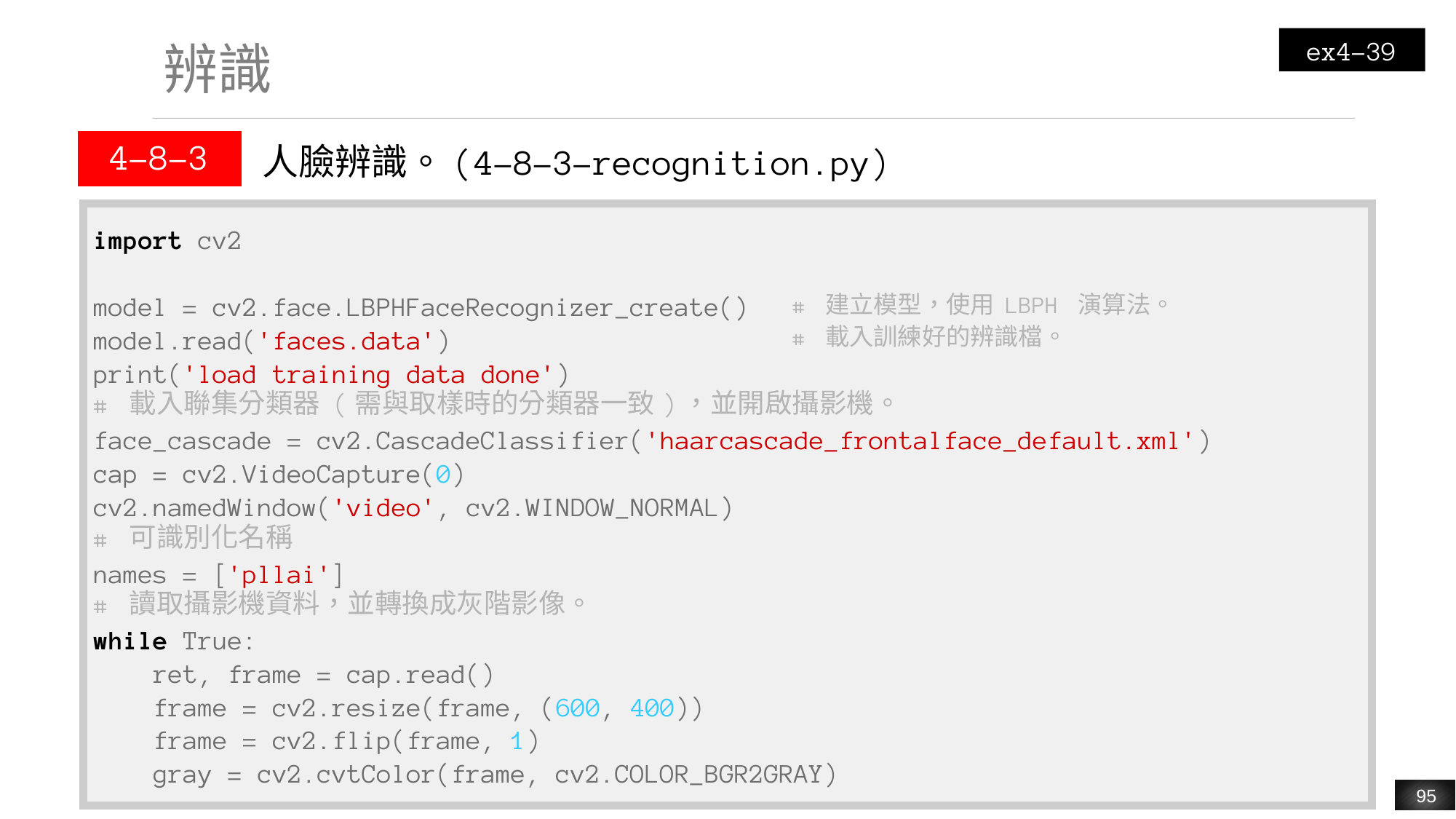

ex4-39
# 辨識
| 4-8-3 | 人臉辨識。(4-8-3-recognition.py) |
| --- | --- |
| import cv2 model = cv2.face.LBPHFaceRecognizer\_create() model.read('faces.data') print('load training data done') # 載入聯集分類器 (需與取樣時的分類器一致)，並開啟攝影機。 face\_cascade = cv2.CascadeClassifier('haarcascade\_frontalface\_default.xml') cap = cv2.VideoCapture(0) cv2.namedWindow('video', cv2.WINDOW\_NORMAL) # 可識別化名稱 names = ['pllai'] # 讀取攝影機資料，並轉換成灰階影像。 while True: ret, frame = cap.read() frame = cv2.resize(frame, (600, 400)) frame = cv2.flip(frame, 1) gray = cv2.cvtColor(frame, cv2.COLOR\_BGR2GRAY) |
| --- |
# 建立模型，使用 LBPH 演算法。
# 載入訓練好的辨識檔。